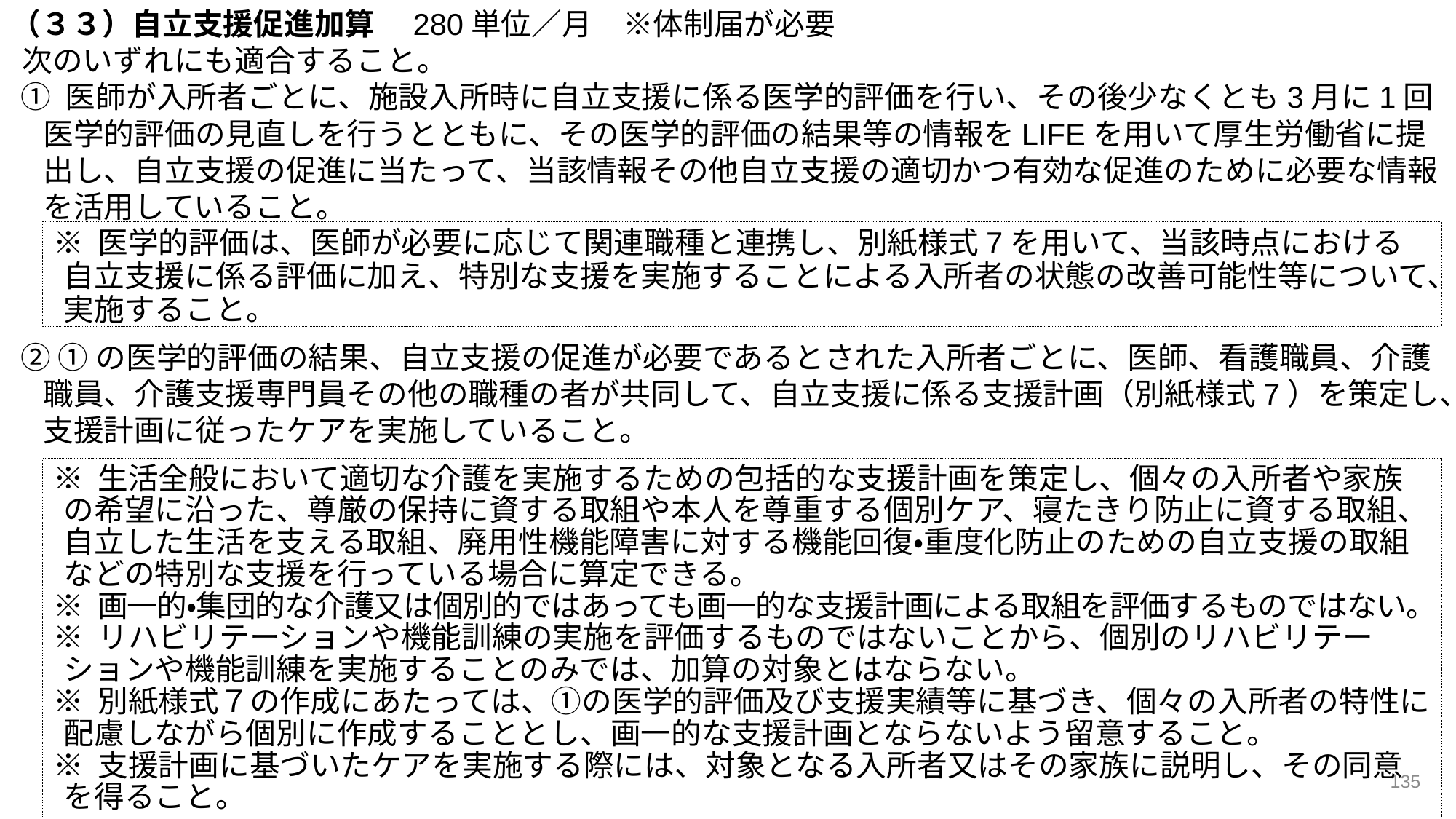

（３３）自立支援促進加算　280単位／月　※体制届が必要
次のいずれにも適合すること。
① 医師が入所者ごとに、施設入所時に自立支援に係る医学的評価を行い、その後少なくとも3月に1回医学的評価の見直しを行うとともに、その医学的評価の結果等の情報をLIFEを用いて厚生労働省に提出し、自立支援の促進に当たって、当該情報その他自立支援の適切かつ有効な促進のために必要な情報を活用していること。

② ①の医学的評価の結果、自立支援の促進が必要であるとされた入所者ごとに、医師、看護職員、介護職員、介護支援専門員その他の職種の者が共同して、自立支援に係る支援計画（別紙様式7）を策定し、支援計画に従ったケアを実施していること。

※ 医学的評価は、医師が必要に応じて関連職種と連携し、別紙様式7を用いて、当該時点における自立支援に係る評価に加え、特別な支援を実施することによる入所者の状態の改善可能性等について、実施すること。
※ 生活全般において適切な介護を実施するための包括的な支援計画を策定し、個々の入所者や家族の希望に沿った、尊厳の保持に資する取組や本人を尊重する個別ケア、寝たきり防止に資する取組、自立した生活を支える取組、廃用性機能障害に対する機能回復・重度化防止のための自立支援の取組などの特別な支援を行っている場合に算定できる。
※ 画一的・集団的な介護又は個別的ではあっても画一的な支援計画による取組を評価するものではない。
※ リハビリテーションや機能訓練の実施を評価するものではないことから、個別のリハビリテーションや機能訓練を実施することのみでは、加算の対象とはならない。
※ 別紙様式７の作成にあたっては、①の医学的評価及び支援実績等に基づき、個々の入所者の特性に配慮しながら個別に作成することとし、画一的な支援計画とならないよう留意すること。
※ 支援計画に基づいたケアを実施する際には、対象となる入所者又はその家族に説明し、その同意を得ること。

135